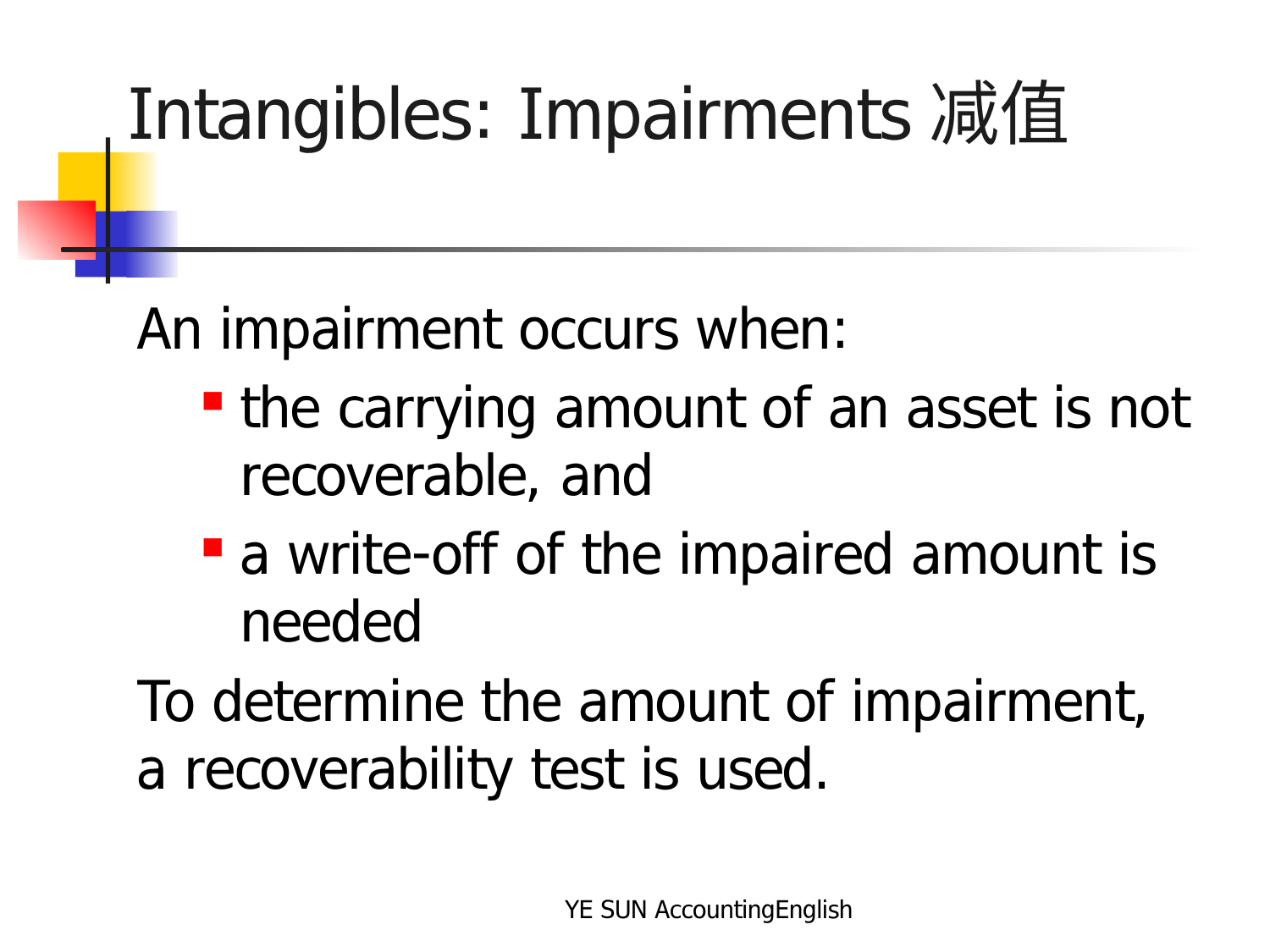

Intangibles: Impairments减值
An impairment occurs when:
the carrying amount of an asset is not recoverable, and
a write-off of the impaired amount is needed
To determine the amount of impairment, a recoverability test is used.
YE SUN AccountingEnglish
49